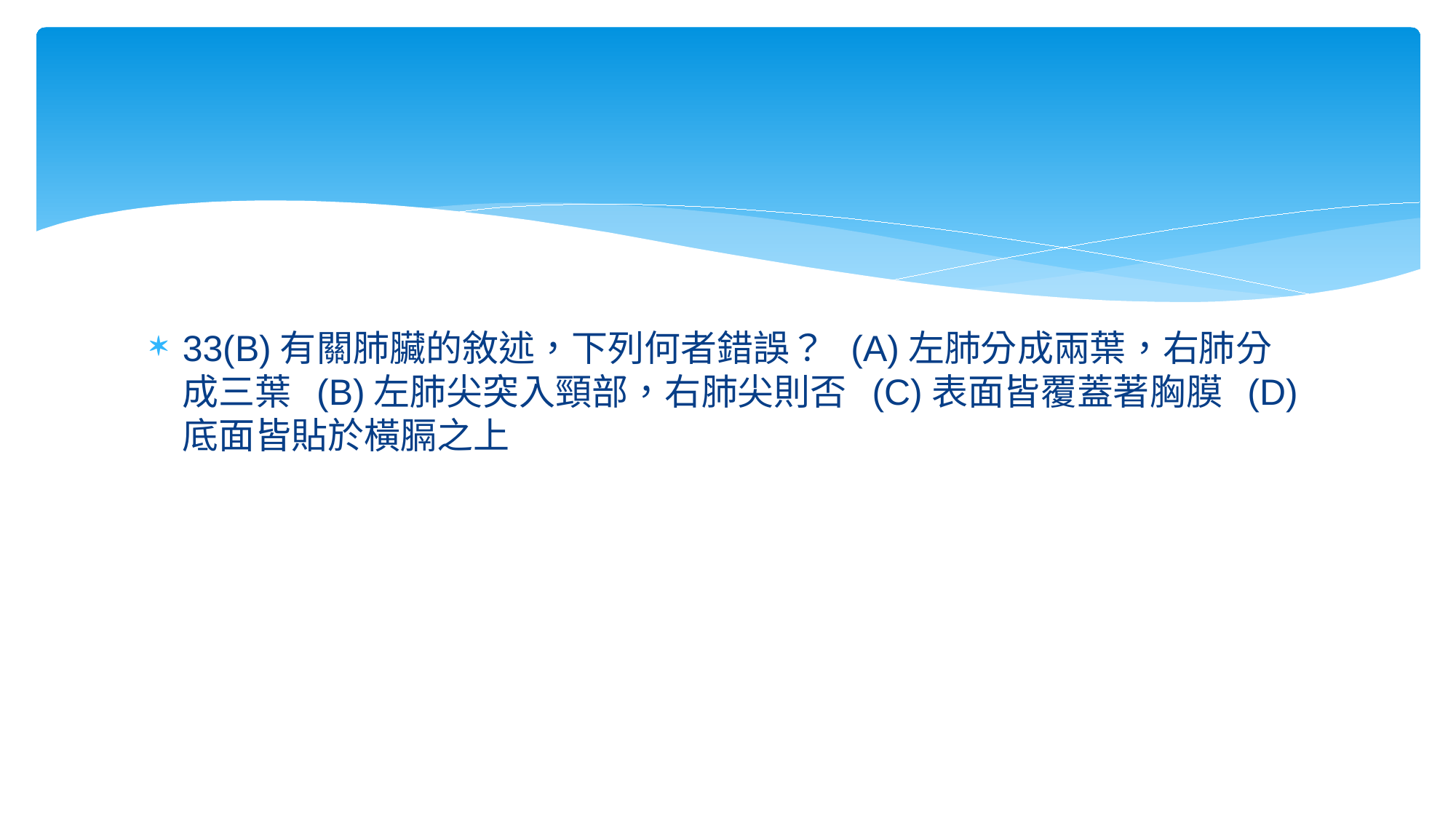

#
33(B)有關肺臟的敘述，下列何者錯誤？  (A)左肺分成兩葉，右肺分成三葉  (B)左肺尖突入頸部，右肺尖則否  (C)表面皆覆蓋著胸膜  (D)底面皆貼於橫膈之上